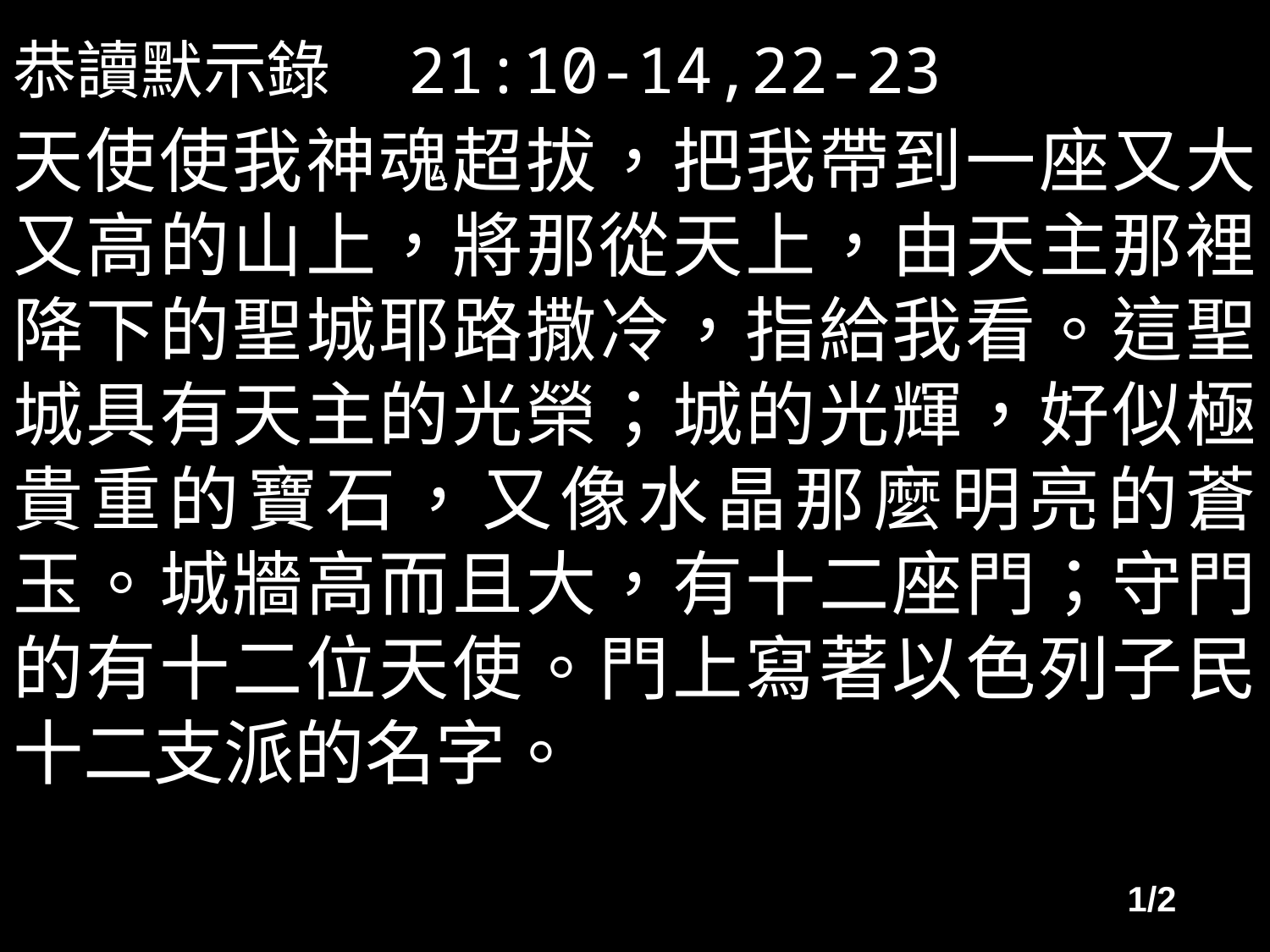

恭讀默示錄　21:10-14,22-23
天使使我神魂超拔，把我帶到一座又大又高的山上，將那從天上，由天主那裡降下的聖城耶路撒冷，指給我看。這聖城具有天主的光榮；城的光輝，好似極貴重的寶石，又像水晶那麼明亮的蒼玉。城牆高而且大，有十二座門；守門的有十二位天使。門上寫著以色列子民十二支派的名字。
1/2